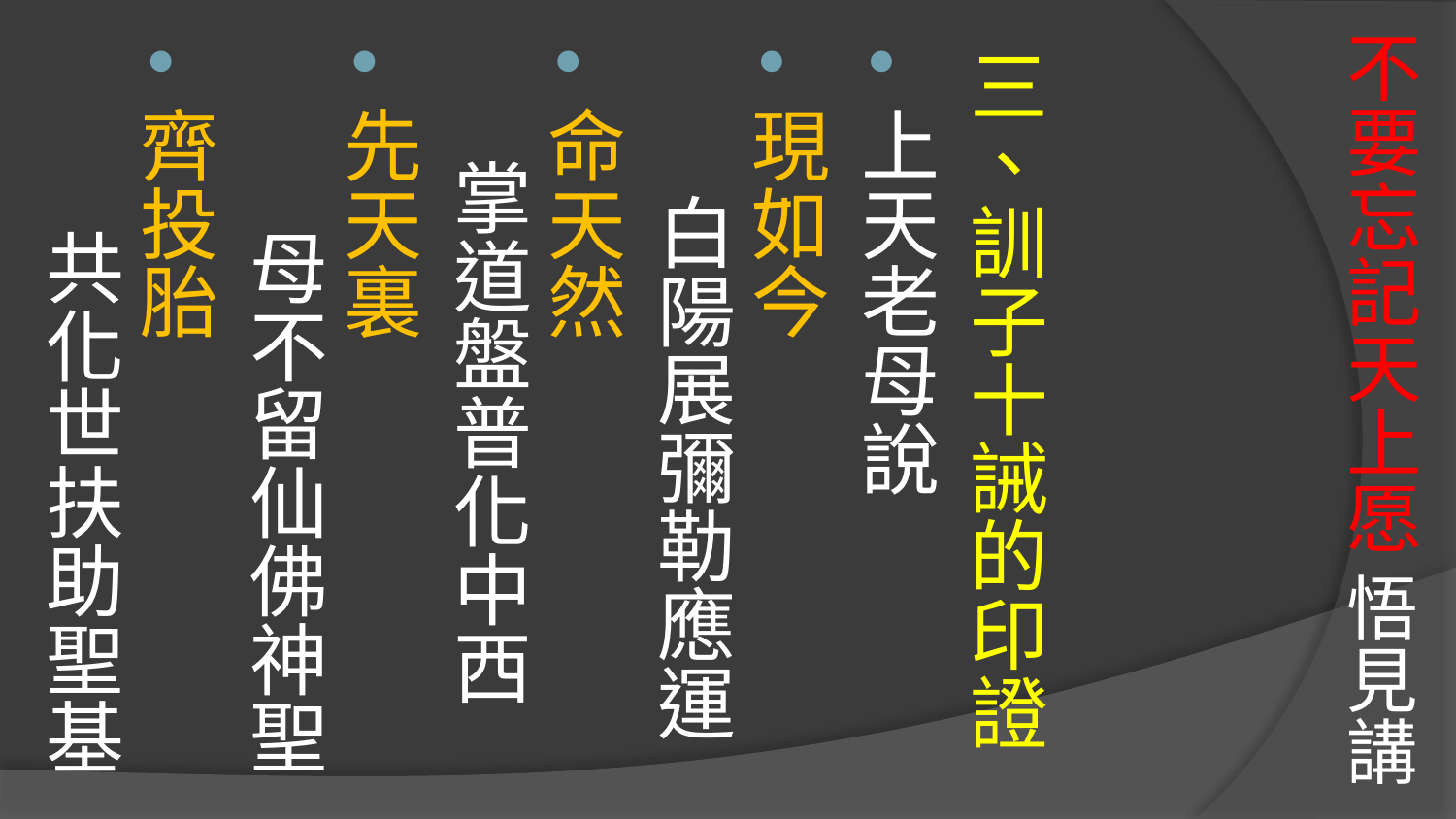

# 不要忘記天上愿 悟見講
三、訓子十誡的印證
上天老母說
現如今                               白陽展彌勒應運
命天然                             掌道盤普化中西
先天裏                                 母不留仙佛神聖
齊投胎                                 共化世扶助聖基